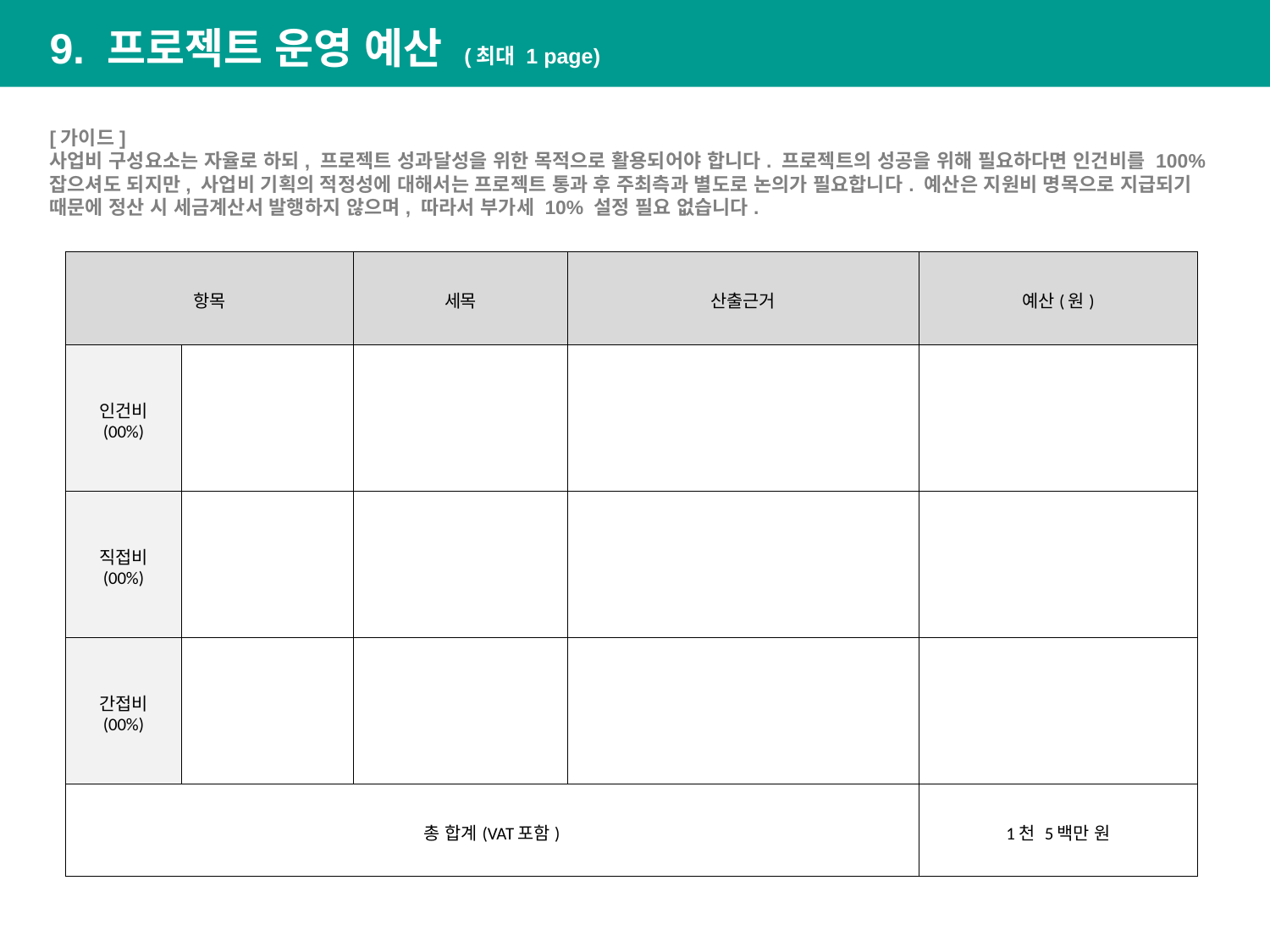

9. 프로젝트 운영 예산 (최대 1 page)
[가이드]
사업비 구성요소는 자율로 하되, 프로젝트 성과달성을 위한 목적으로 활용되어야 합니다. 프로젝트의 성공을 위해 필요하다면 인건비를 100% 잡으셔도 되지만, 사업비 기획의 적정성에 대해서는 프로젝트 통과 후 주최측과 별도로 논의가 필요합니다. 예산은 지원비 명목으로 지급되기 때문에 정산 시 세금계산서 발행하지 않으며, 따라서 부가세 10% 설정 필요 없습니다.

| 항목 |  | 세목 | 산출근거 | 예산(원) |
| --- | --- | --- | --- | --- |
| 인건비 (00%) |  |  |  |  |
| 직접비 (00%) |  |  |  |  |
| 간접비 (00%) |  |  |  |  |
| 총 합계(VAT포함) |  |  |  | 1천 5백만 원 |